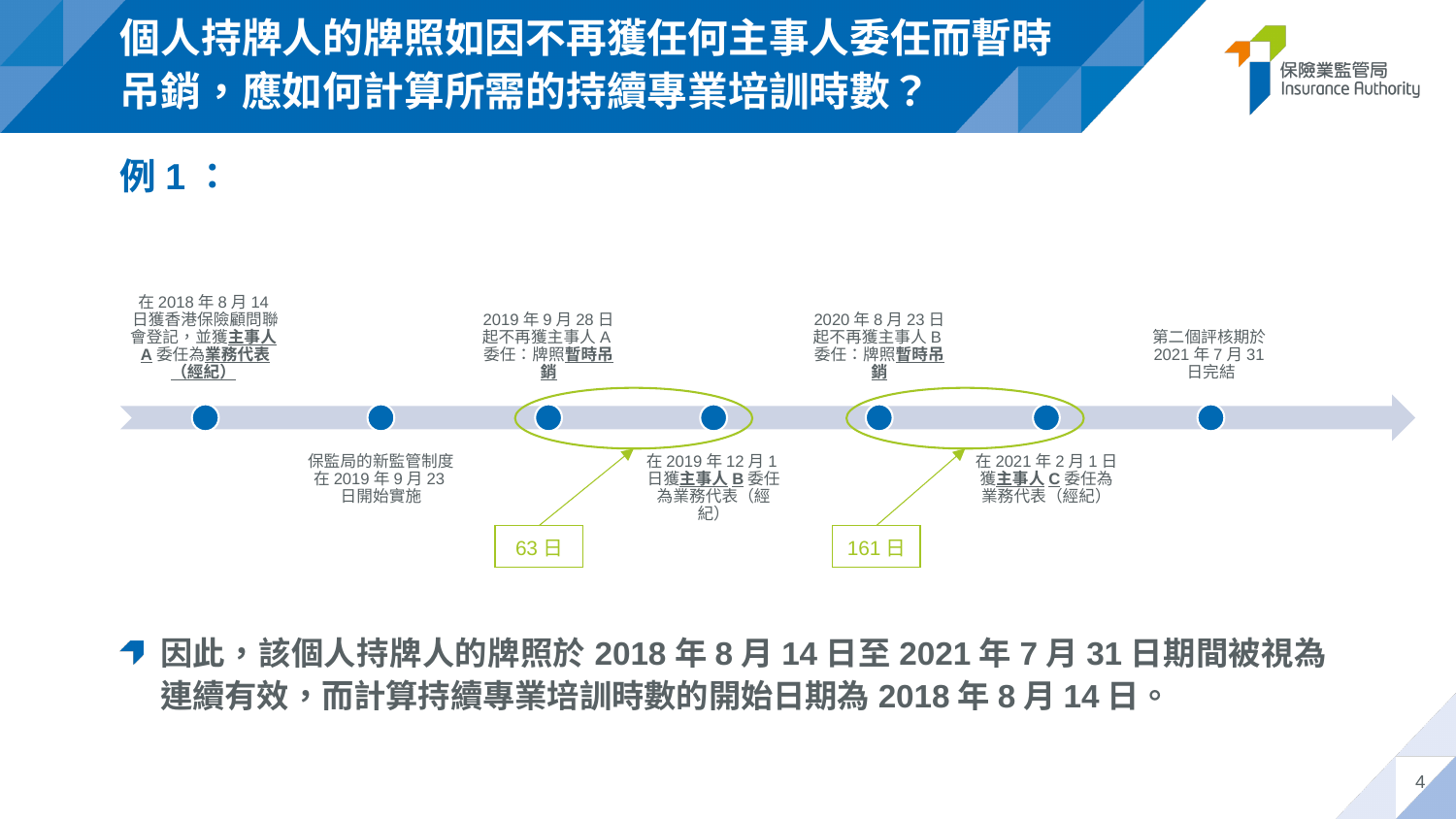

# 個人持牌人的牌照如因不再獲任何主事人委任而暫時吊銷，應如何計算所需的持續專業培訓時數？
例1：
在2018年8月14日獲香港保險顧問聯會登記，並獲主事人A委任為業務代表（經紀）
保監局的新監管制度在2019年9月23日開始實施
2019年9月28日起不再獲主事人A委任：牌照暫時吊銷
在2019年12月1日獲主事人B委任為業務代表（經紀）
2020年8月23日起不再獲主事人B委任：牌照暫時吊銷
在2021年2月1日獲主事人C委任為業務代表（經紀）
第二個評核期於2021年7月31日完結

63日

161日
因此，該個人持牌人的牌照於2018年8月14日至2021年7月31日期間被視為連續有效，而計算持續專業培訓時數的開始日期為2018年8月14日。
4